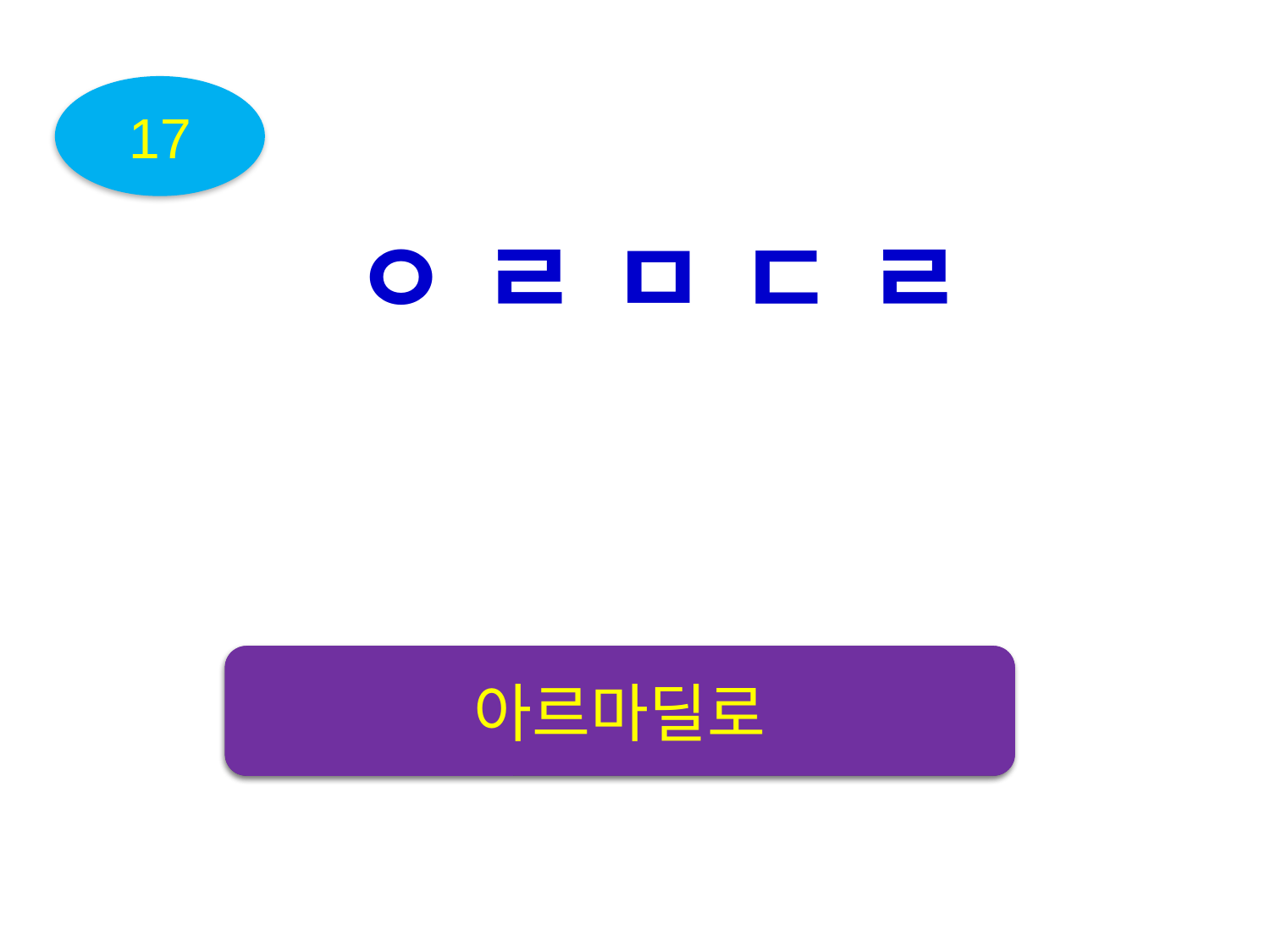

17
ㅇ ㄹ ㅁ ㄷ ㄹ
동물
아르마딜로